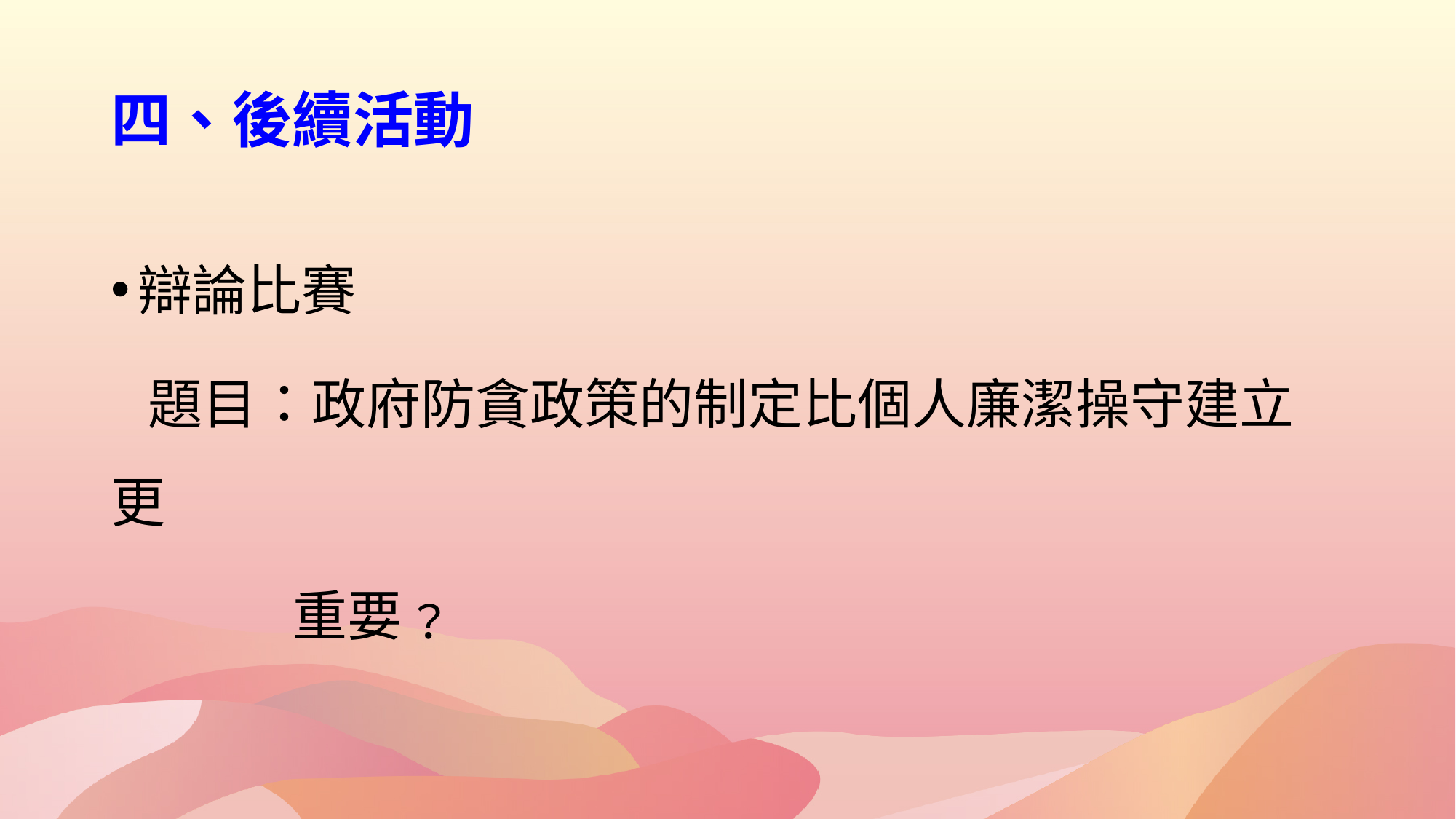

# 四、後續活動
辯論比賽
  題目：政府防貪政策的制定比個人廉潔操守建立更
　　      重要﹖